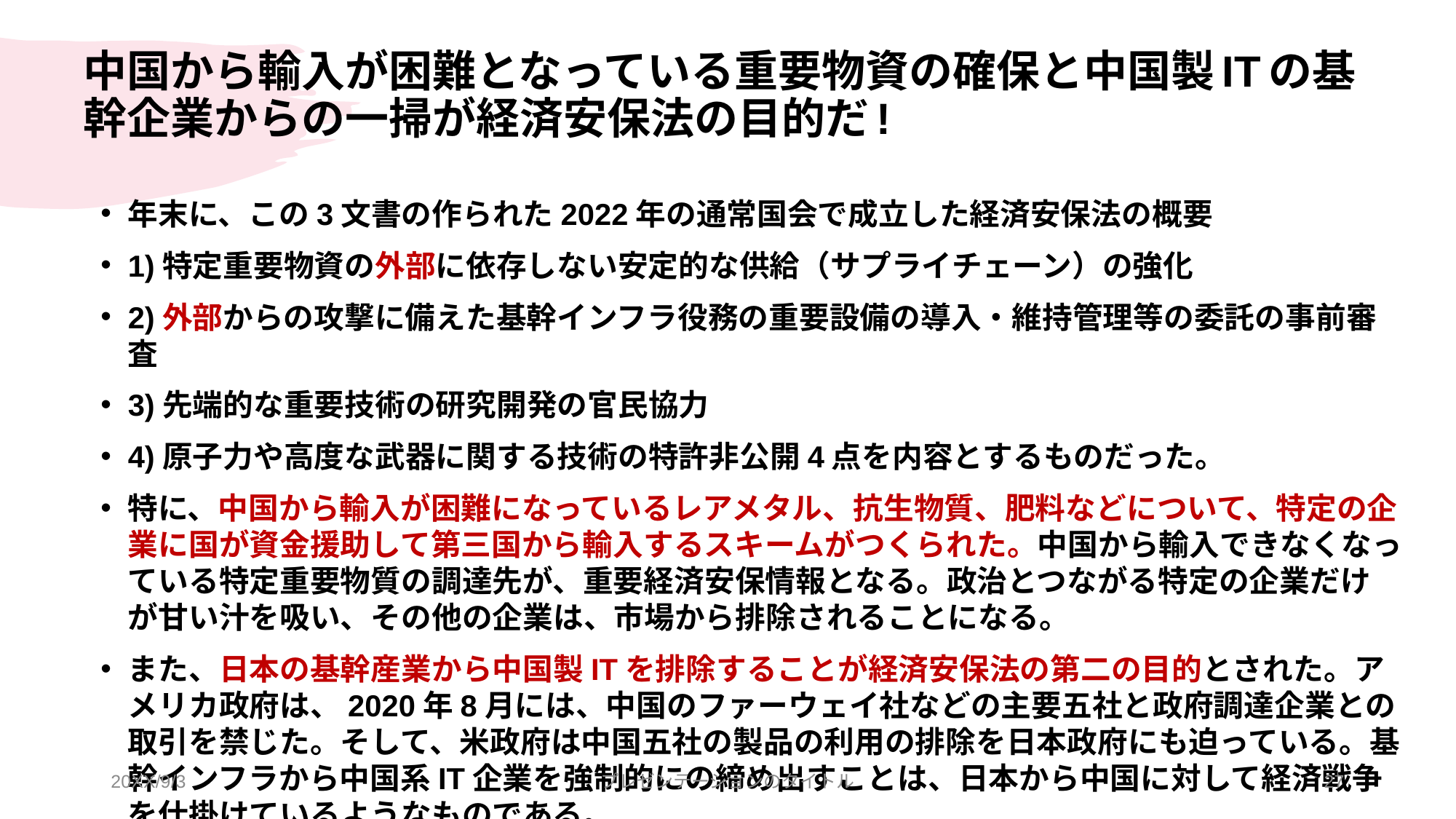

# 中国から輸入が困難となっている重要物資の確保と中国製ITの基幹企業からの一掃が経済安保法の目的だ!
年末に、この3文書の作られた2022年の通常国会で成立した経済安保法の概要
1)特定重要物資の外部に依存しない安定的な供給（サプライチェーン）の強化
2)外部からの攻撃に備えた基幹インフラ役務の重要設備の導入・維持管理等の委託の事前審査
3)先端的な重要技術の研究開発の官民協力
4)原子力や高度な武器に関する技術の特許非公開4点を内容とするものだった。
特に、中国から輸入が困難になっているレアメタル、抗生物質、肥料などについて、特定の企業に国が資金援助して第三国から輸入するスキームがつくられた。中国から輸入できなくなっている特定重要物質の調達先が、重要経済安保情報となる。政治とつながる特定の企業だけが甘い汁を吸い、その他の企業は、市場から排除されることになる。
また、日本の基幹産業から中国製ITを排除することが経済安保法の第二の目的とされた。アメリカ政府は、2020年8月には、中国のファーウェイ社などの主要五社と政府調達企業との取引を禁じた。そして、米政府は中国五社の製品の利用の排除を日本政府にも迫っている。基幹インフラから中国系IT企業を強制的にの締め出すことは、日本から中国に対して経済戦争を仕掛けているようなものである。
20XX/9/3
プレゼンテーションのタイトル
27